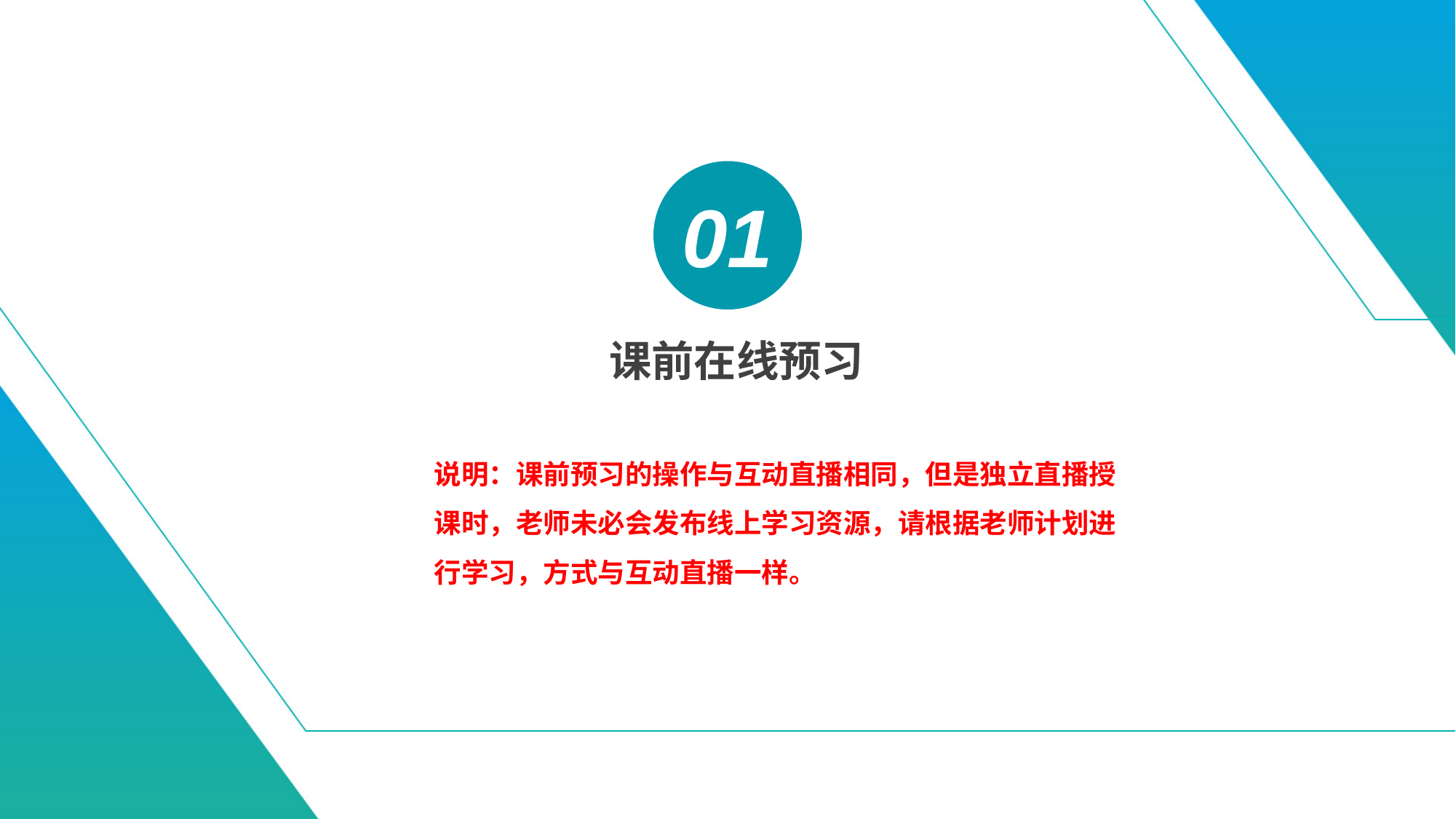

01
课前在线预习
说明：课前预习的操作与互动直播相同，但是独立直播授课时，老师未必会发布线上学习资源，请根据老师计划进行学习，方式与互动直播一样。